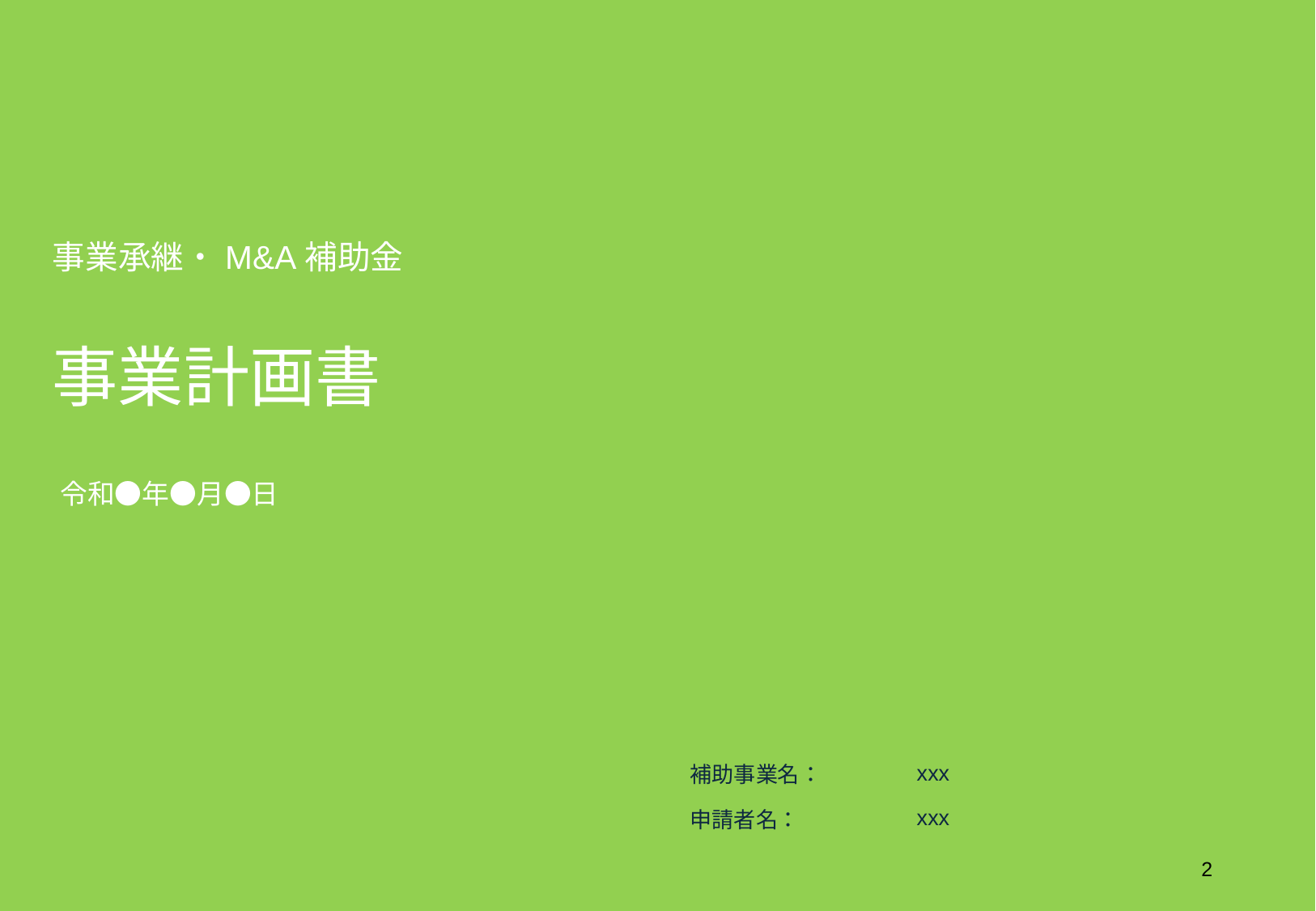

事業承継・M&A補助金
事業計画書
令和●年●月●日
| 補助事業名： | xxx |
| --- | --- |
| 申請者名： | xxx |
2